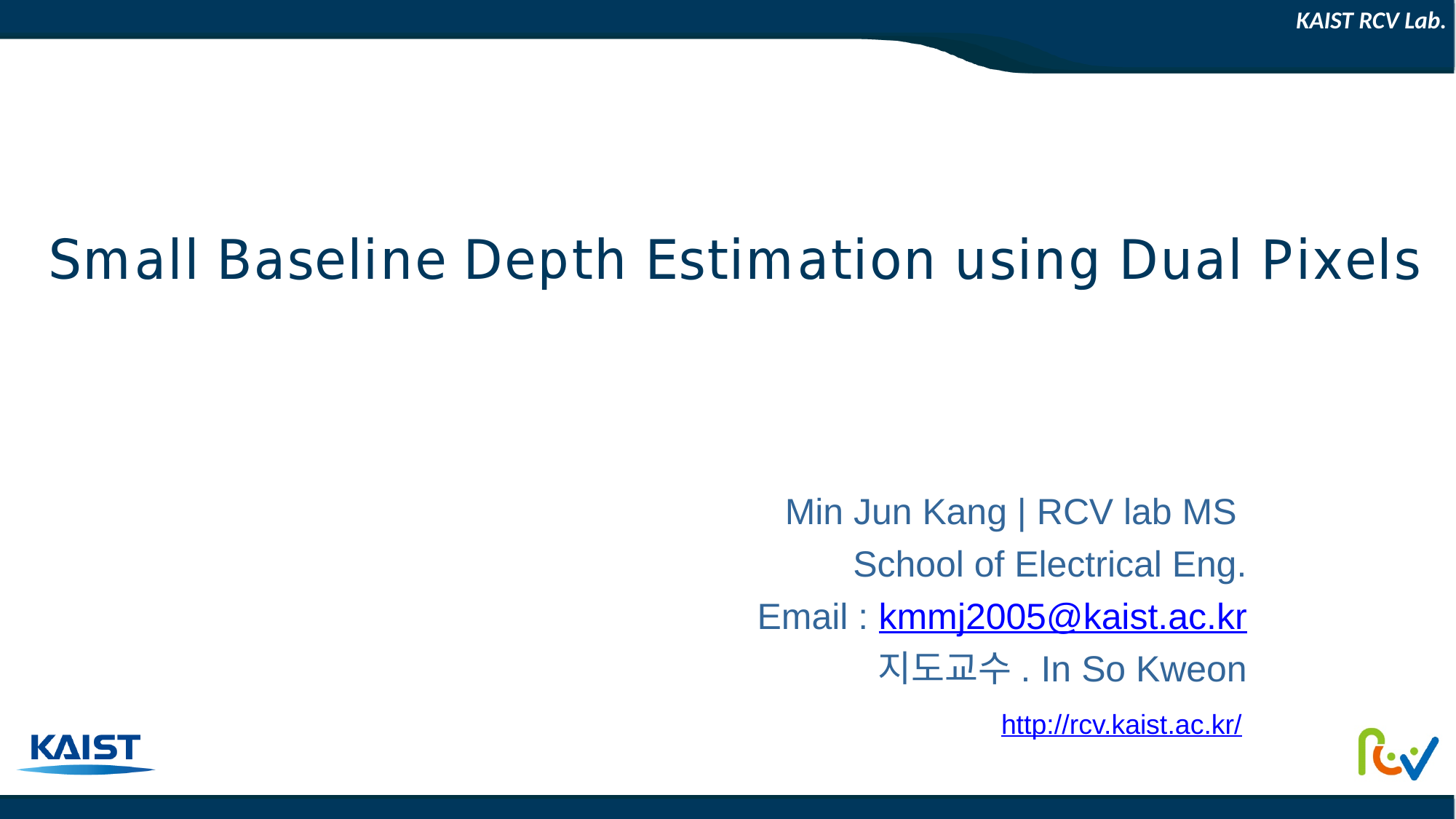

# Small Baseline Depth Estimation using Dual Pixels
Min Jun Kang | RCV lab MS
School of Electrical Eng.
Email : kmmj2005@kaist.ac.kr
지도교수. In So Kweon
http://rcv.kaist.ac.kr/